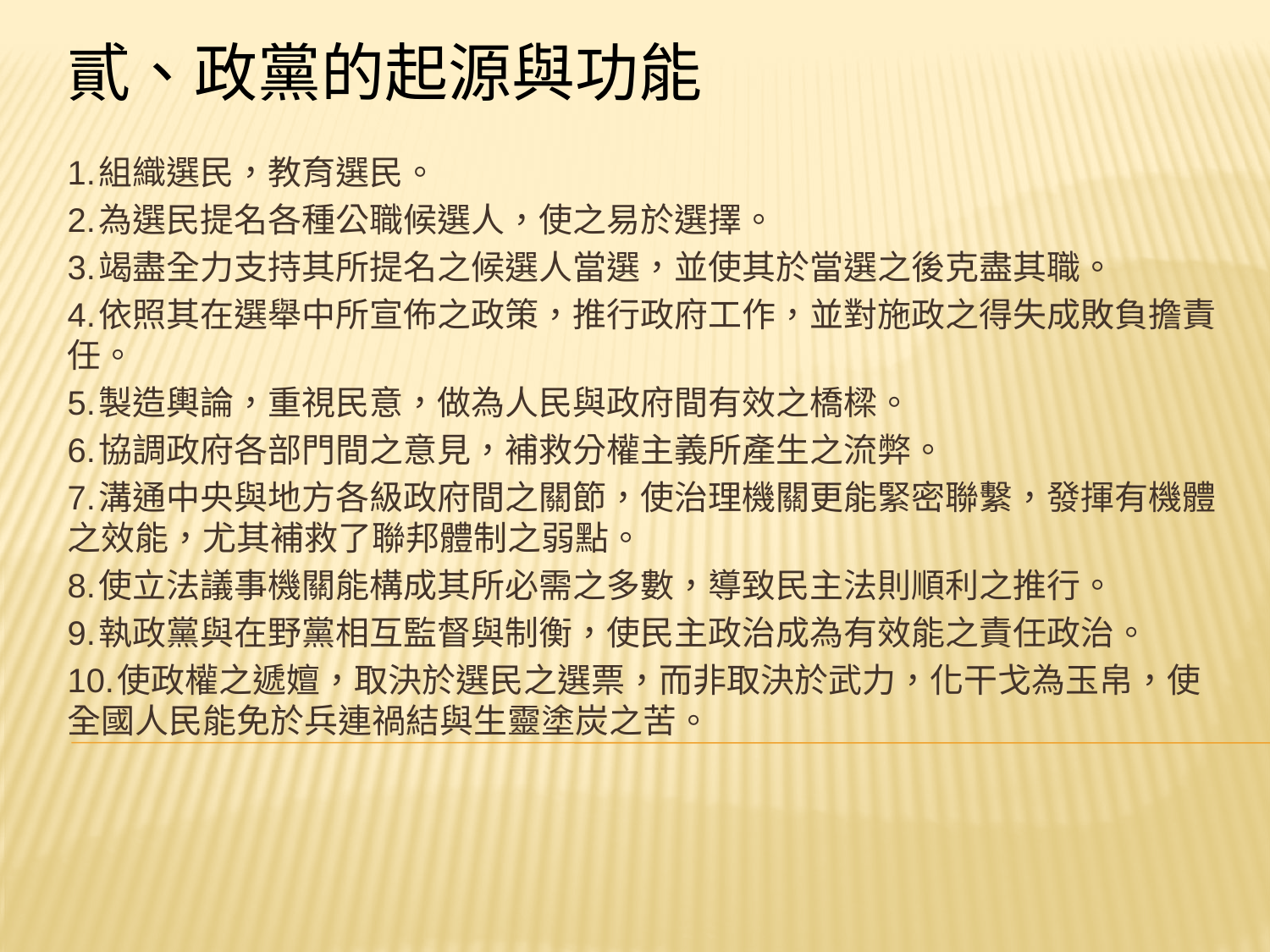

# 貳、政黨的起源與功能

二、政黨的功能
1.組織選民，教育選民。
2.為選民提名各種公職候選人，使之易於選擇。
3.竭盡全力支持其所提名之候選人當選，並使其於當選之後克盡其職。
4.依照其在選舉中所宣佈之政策，推行政府工作，並對施政之得失成敗負擔責任。
5.製造輿論，重視民意，做為人民與政府間有效之橋樑。
6.協調政府各部門間之意見，補救分權主義所產生之流弊。
7.溝通中央與地方各級政府間之關節，使治理機關更能緊密聯繫，發揮有機體之效能，尤其補救了聯邦體制之弱點。
8.使立法議事機關能構成其所必需之多數，導致民主法則順利之推行。
9.執政黨與在野黨相互監督與制衡，使民主政治成為有效能之責任政治。
10.使政權之遞嬗，取決於選民之選票，而非取決於武力，化干戈為玉帛，使全國人民能免於兵連禍結與生靈塗炭之苦。